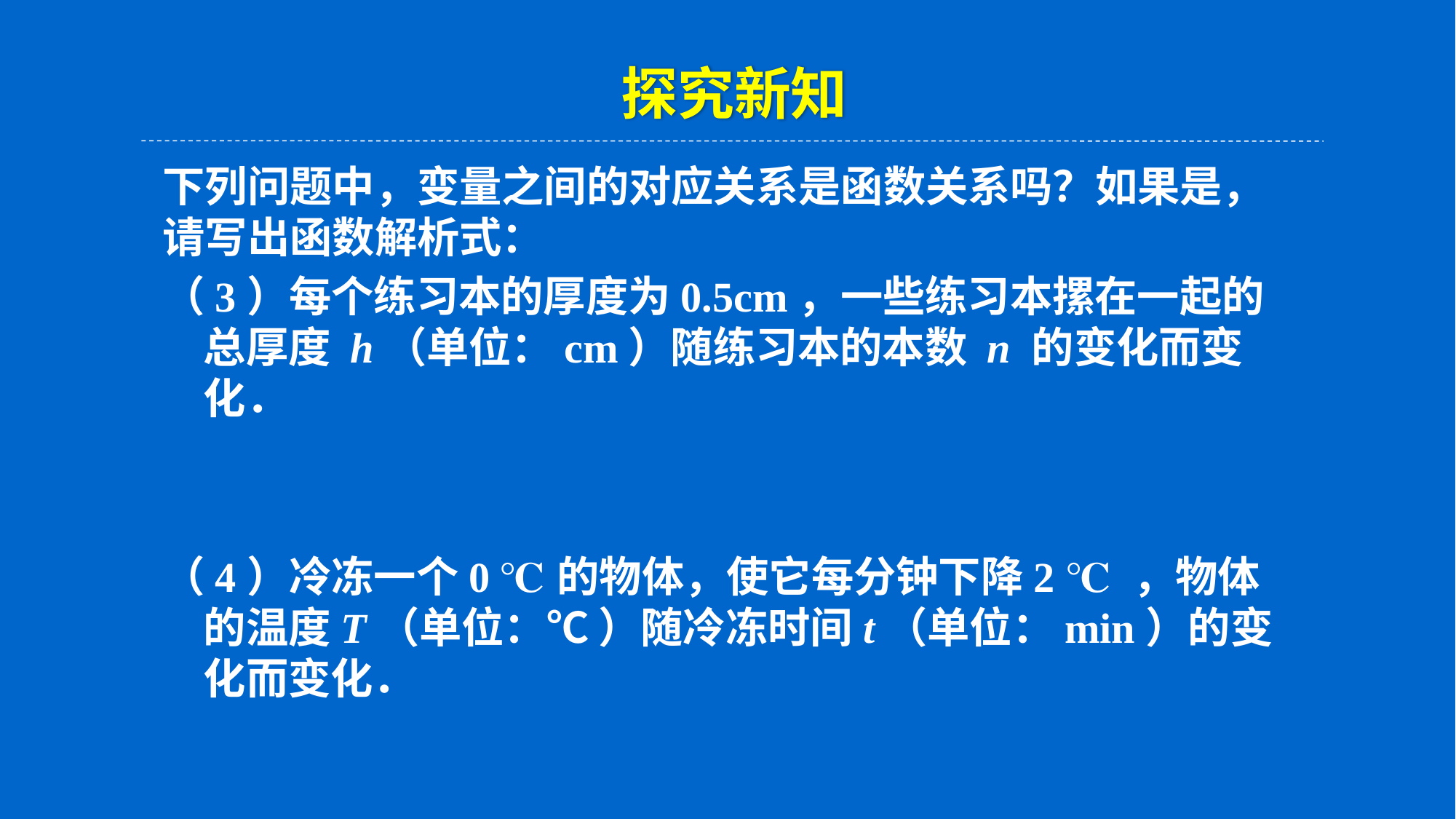

探究新知
下列问题中，变量之间的对应关系是函数关系吗？如果是，请写出函数解析式：
（3）每个练习本的厚度为0.5cm，一些练习本摞在一起的总厚度 h（单位：cm）随练习本的本数 n 的变化而变化．

（4）冷冻一个0 ℃的物体，使它每分钟下降2 ℃ ，物体的温度T（单位：℃ ）随冷冻时间t（单位：min）的变化而变化．